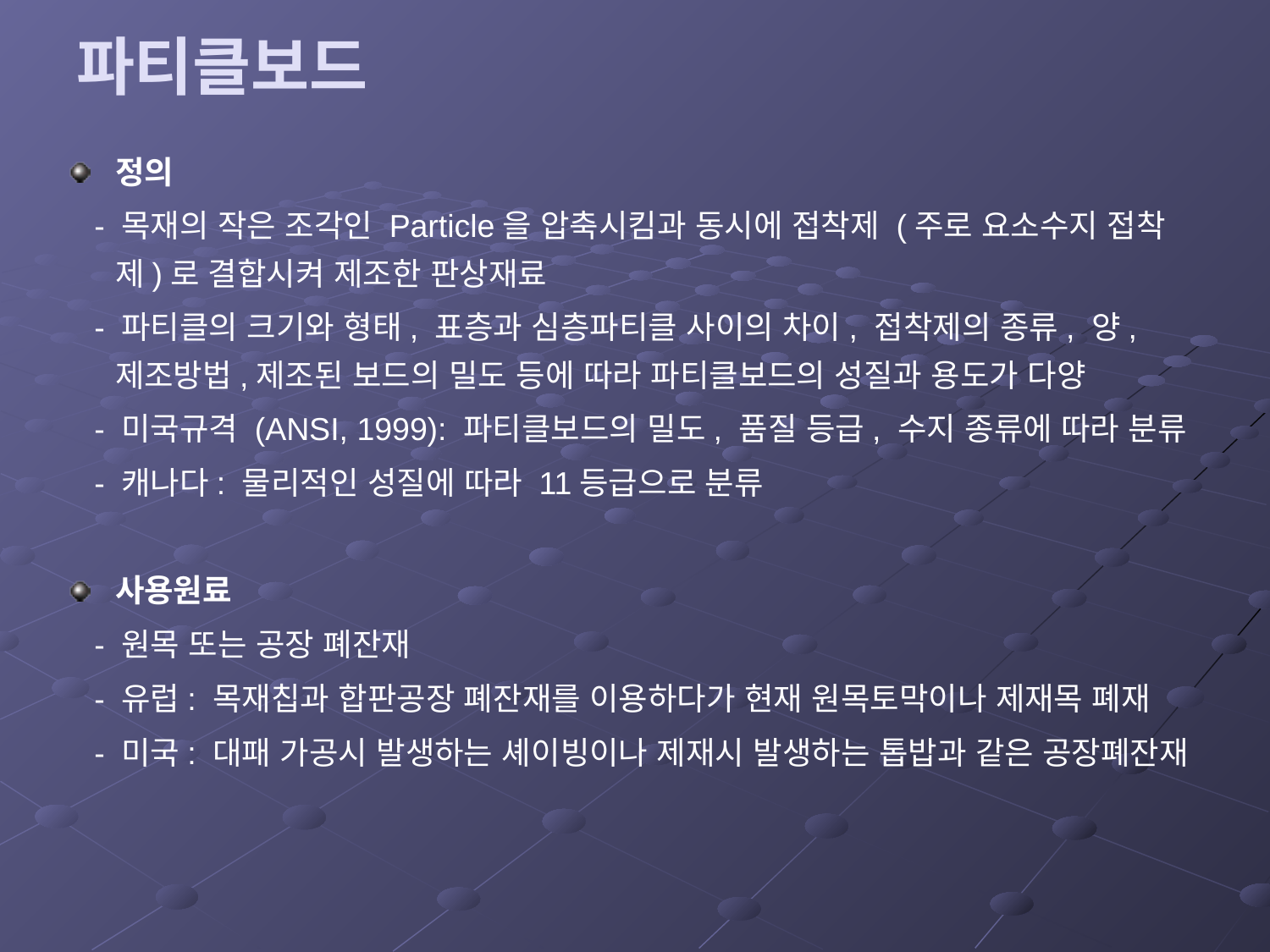

# 파티클보드
정의
   - 목재의 작은 조각인 Particle을 압축시킴과 동시에 접착제 (주로 요소수지 접착제)로 결합시켜 제조한 판상재료
   - 파티클의 크기와 형태, 표층과 심층파티클 사이의 차이, 접착제의 종류, 양, 제조방법,제조된 보드의 밀도 등에 따라 파티클보드의 성질과 용도가 다양
   - 미국규격 (ANSI, 1999): 파티클보드의 밀도, 품질 등급, 수지 종류에 따라 분류
   - 캐나다: 물리적인 성질에 따라 11등급으로 분류

사용원료
   - 원목 또는 공장 폐잔재
   - 유럽: 목재칩과 합판공장 폐잔재를 이용하다가 현재 원목토막이나 제재목 폐재
   - 미국: 대패 가공시 발생하는 셰이빙이나 제재시 발생하는 톱밥과 같은 공장폐잔재